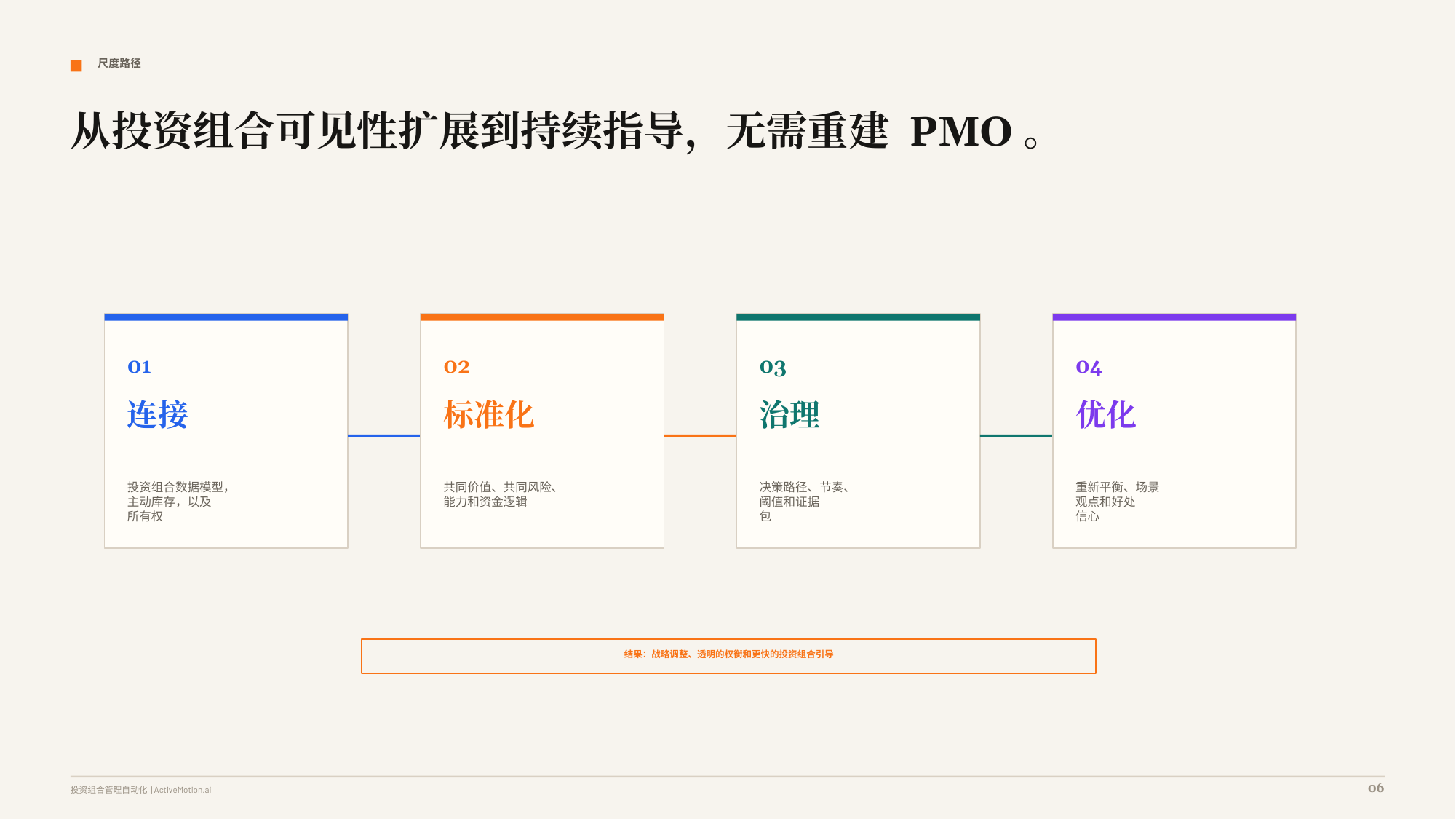

尺度路径

从投资组合可见性扩展到持续指导，无需重建 PMO。

01
02
03
04
连接
标准化
治理
优化

投资组合数据模型，
主动库存，以及
所有权
共同价值、共同风险、
能力和资金逻辑
决策路径、节奏、
阈值和证据
包
重新平衡、场景
观点和好处
信心

结果：战略调整、透明的权衡和更快的投资组合引导

06
投资组合管理自动化 | ActiveMotion.ai